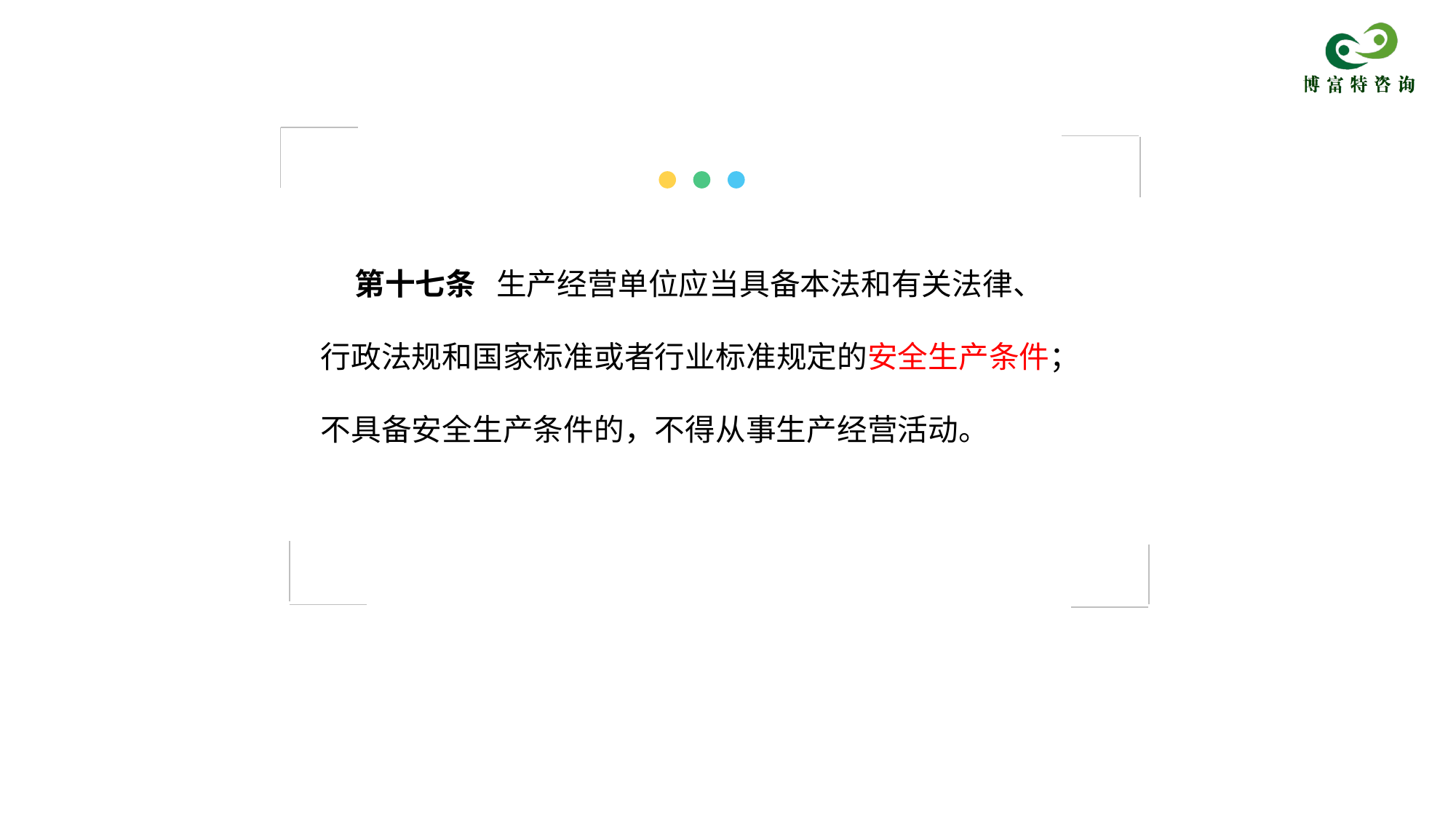

第十七条   生产经营单位应当具备本法和有关法律、
行政法规和国家标准或者行业标准规定的安全生产条件；
不具备安全生产条件的，不得从事生产经营活动。